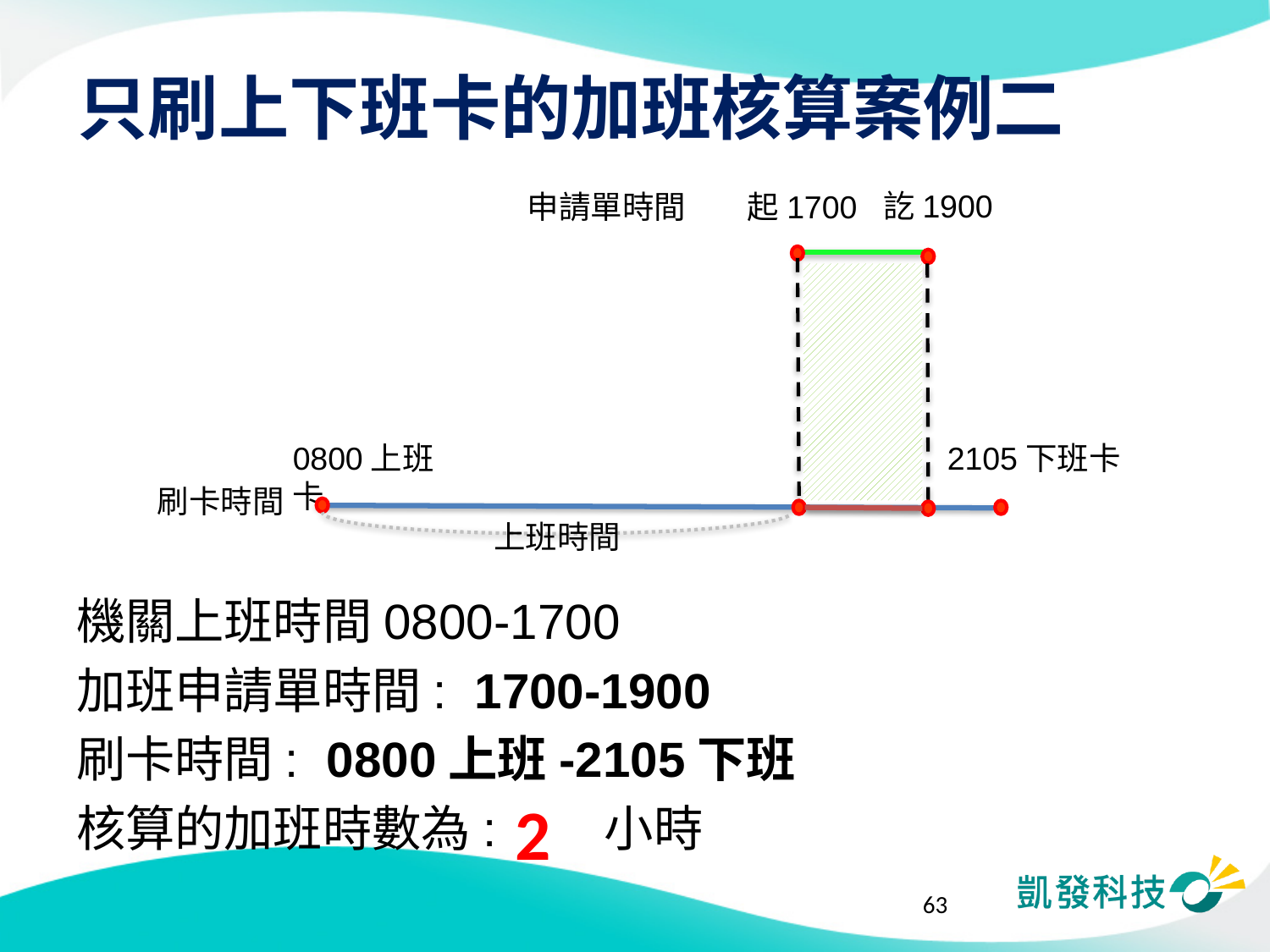

# 只刷上下班卡的加班核算案例二
訖1900
起1700

申請單時間

0800上班卡
2105下班卡

刷卡時間

上班時間
機關上班時間0800-1700
加班申請單時間:  1700-1900
刷卡時間:  0800上班-2105下班
核算的加班時數為:       小時
2
63